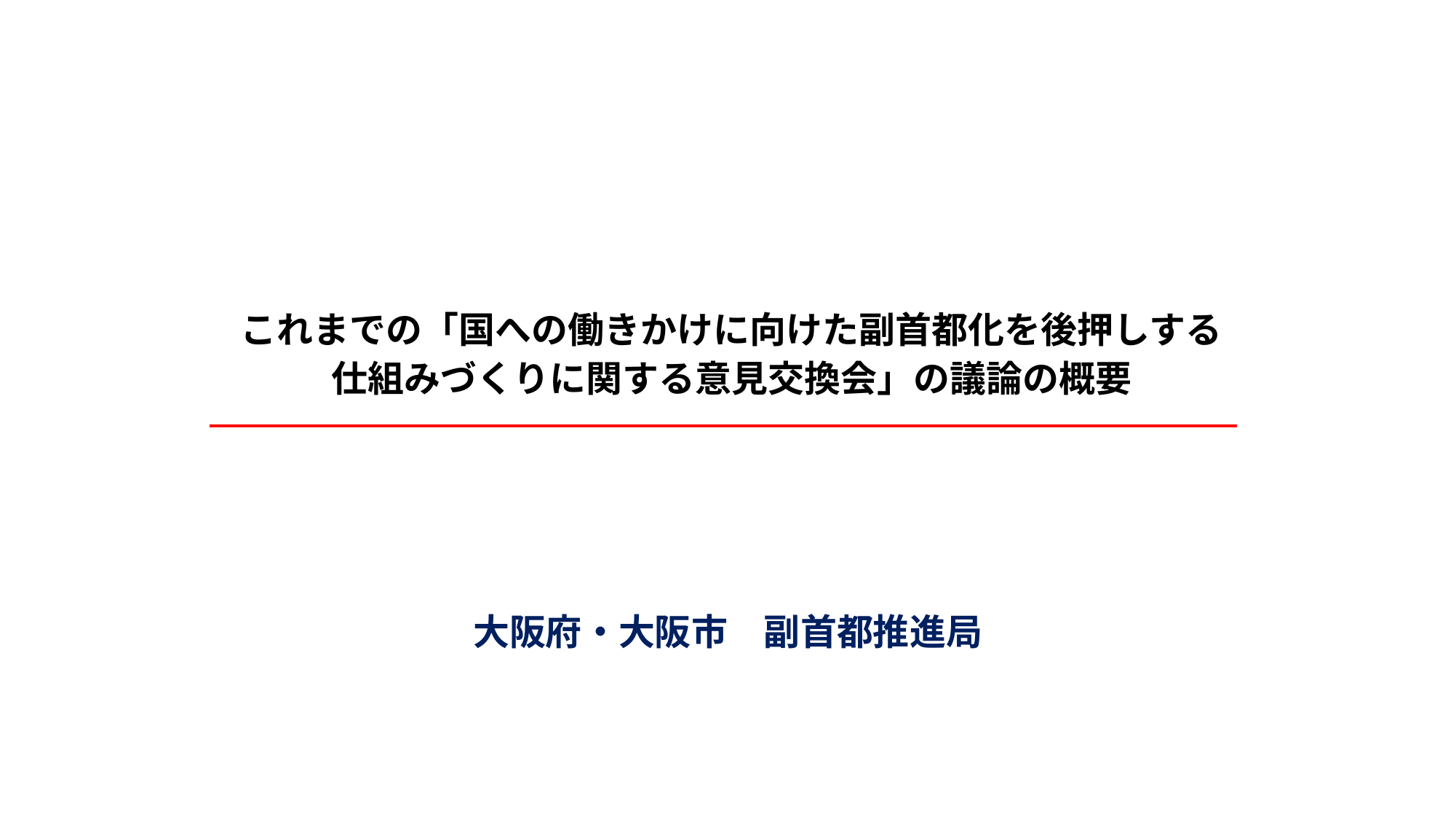

これまでの「国への働きかけに向けた副首都化を後押しする
仕組みづくりに関する意見交換会」の議論の概要
大阪府・大阪市　副首都推進局